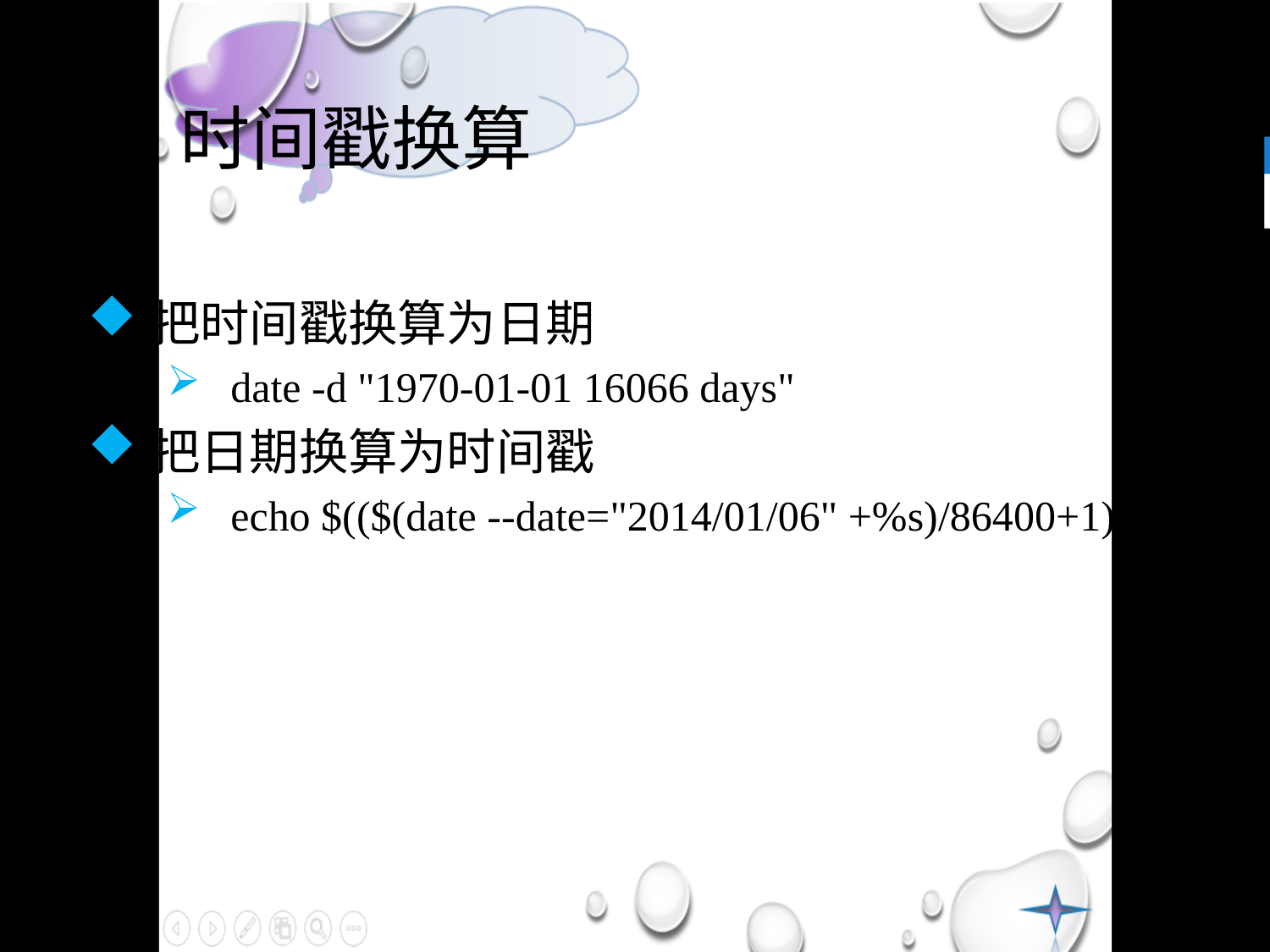

# 2、时间戳换算
把时间戳换算为日期
date -d "1970-01-01 16066 days"
把日期换算为时间戳
echo $(($(date --date="2014/01/06" +%s)/86400+1))